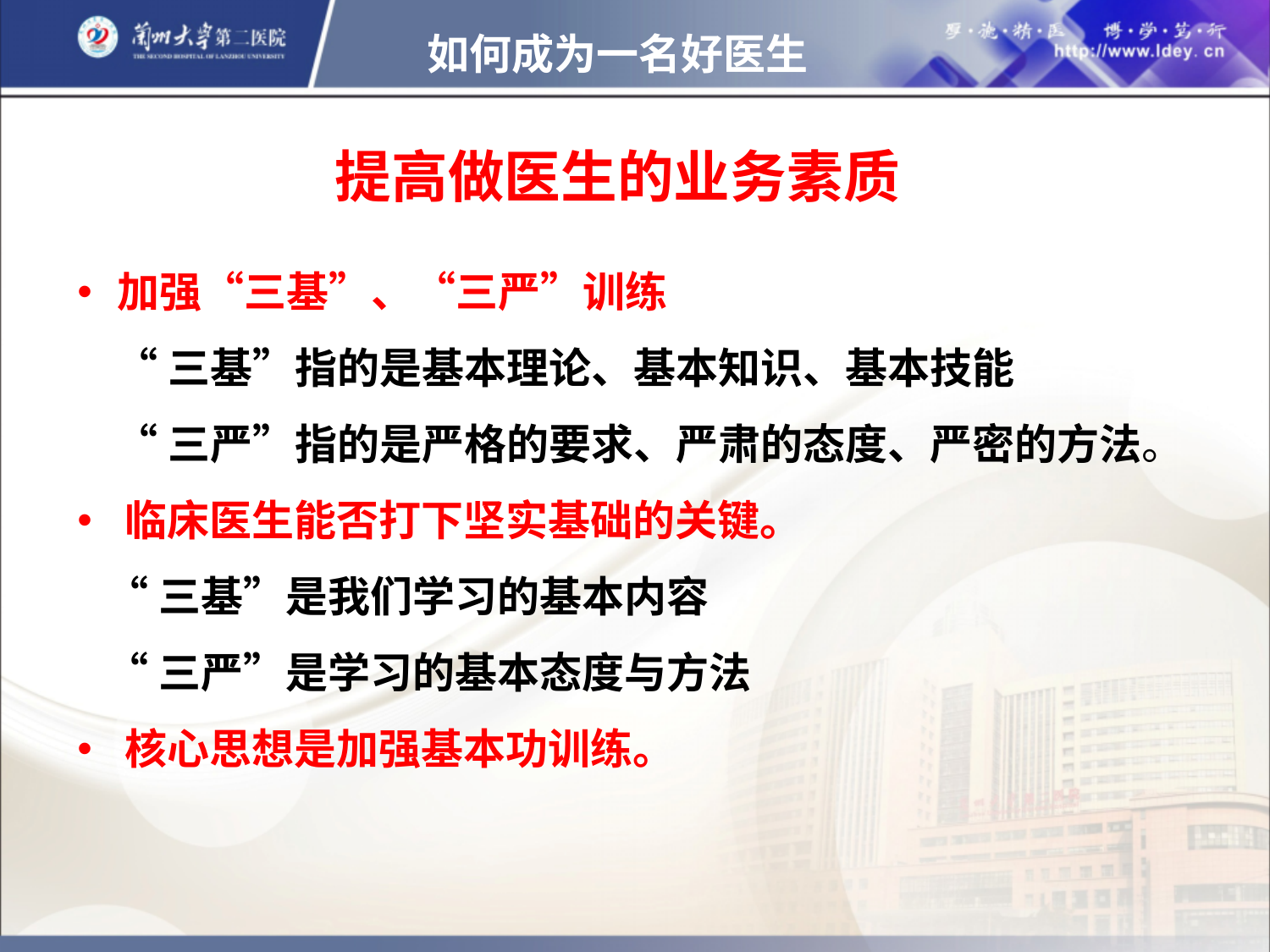

如何成为一名好医生
提高做医生的业务素质

加强“三基”、“三严”训练
    “三基”指的是基本理论、基本知识、基本技能
    “三严”指的是严格的要求、严肃的态度、严密的方法。
临床医生能否打下坚实基础的关键。
   “三基”是我们学习的基本内容
   “三严”是学习的基本态度与方法
核心思想是加强基本功训练。